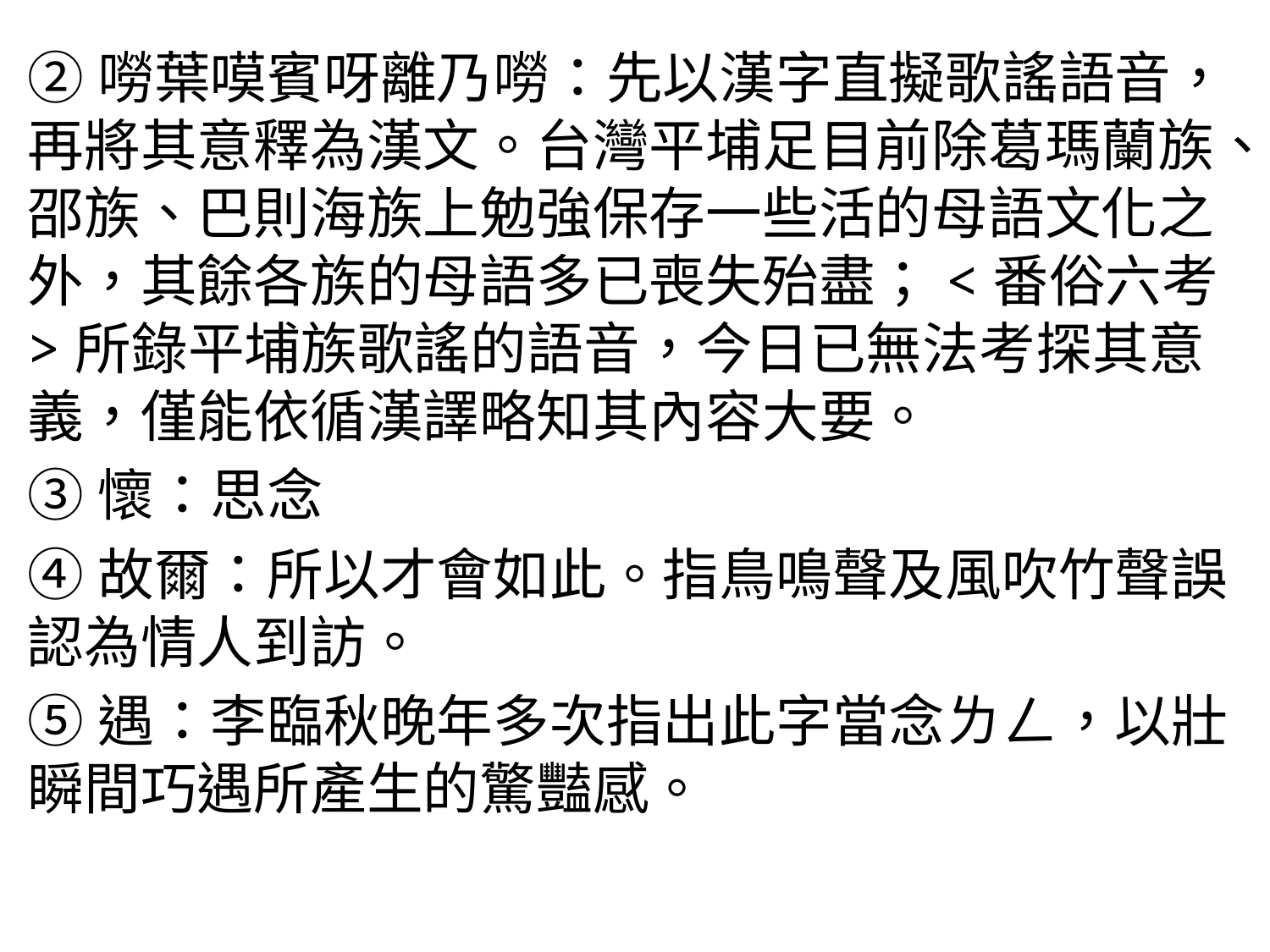

②嘮葉嗼賓呀離乃嘮：先以漢字直擬歌謠語音，再將其意釋為漢文。台灣平埔足目前除葛瑪蘭族、邵族、巴則海族上勉強保存一些活的母語文化之外，其餘各族的母語多已喪失殆盡；<番俗六考>所錄平埔族歌謠的語音，今日已無法考探其意義，僅能依循漢譯略知其內容大要。
③懷：思念
④故爾：所以才會如此。指鳥鳴聲及風吹竹聲誤認為情人到訪。
⑤遇：李臨秋晚年多次指出此字當念ㄌㄥ，以壯瞬間巧遇所產生的驚豔感。